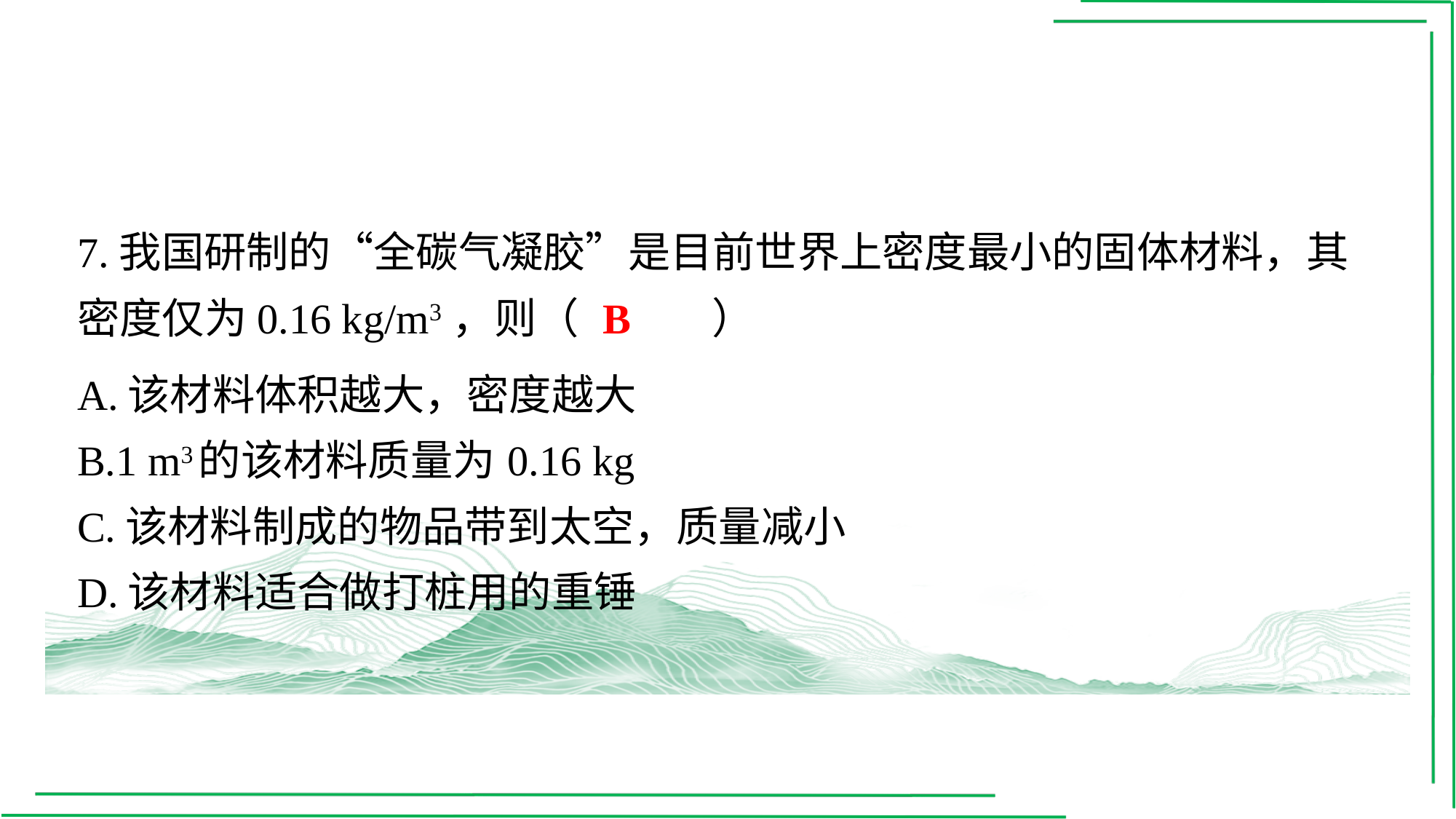

7.我国研制的“全碳气凝胶”是目前世界上密度最小的固体材料，其密度仅为0.16 kg/m3，则（　B　）
B
| A.该材料体积越大，密度越大 |
| --- |
| B.1 m3的该材料质量为0.16 kg |
| C.该材料制成的物品带到太空，质量减小 |
| D.该材料适合做打桩用的重锤 |